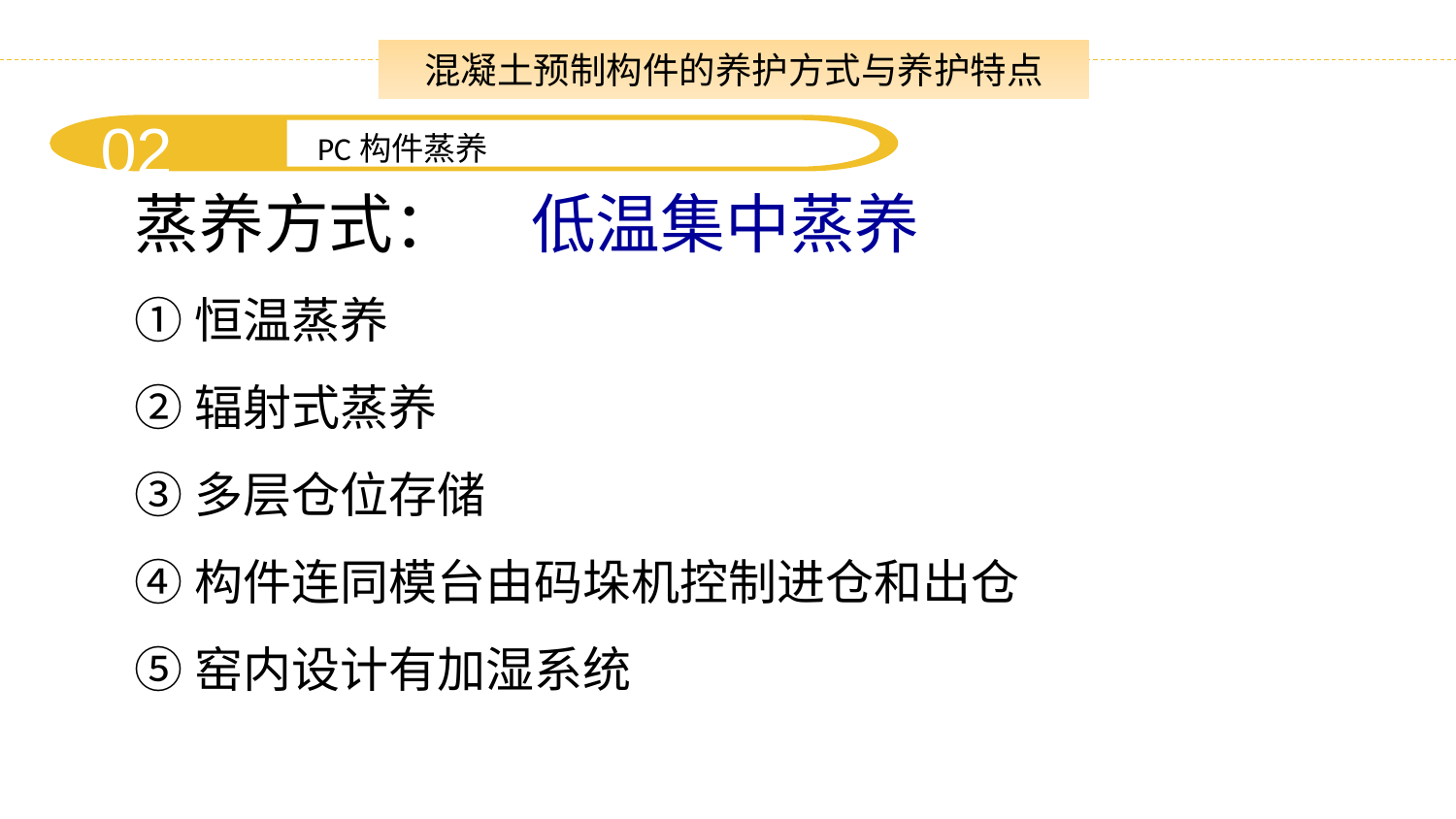

混凝土预制构件的养护方式与养护特点
02

PC构件蒸养
蒸养方式：     低温集中蒸养
①恒温蒸养
②辐射式蒸养
③多层仓位存储
④构件连同模台由码垛机控制进仓和出仓
⑤窑内设计有加湿系统